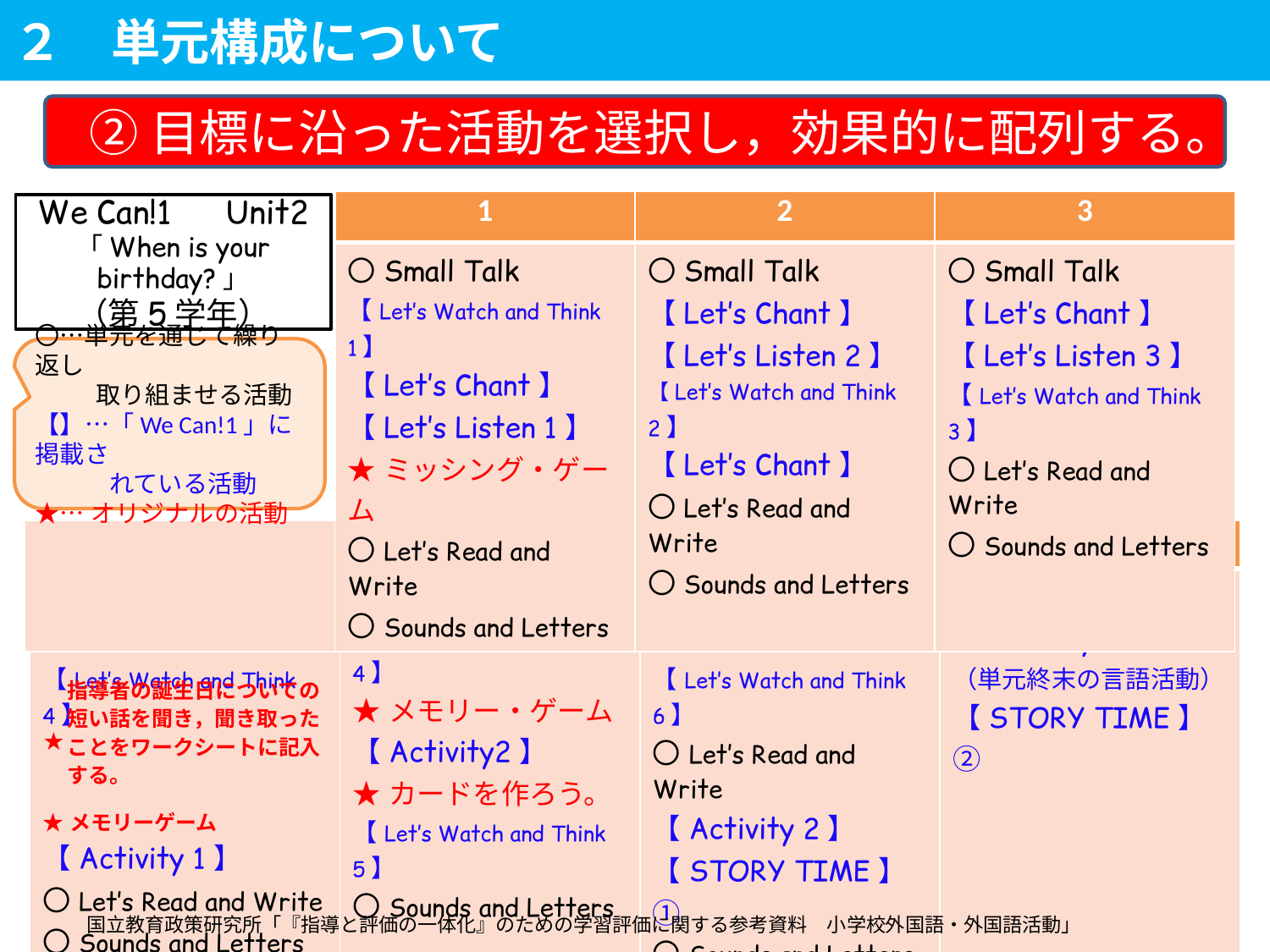

２　単元構成について
②目標に沿った活動を選択し，効果的に配列する。

|  | 1 | 2 | 3 |
| --- | --- | --- | --- |
|  | 〇Small Talk 【Let’s Watch and Think 1】 【Let’s Chant】 【Let’s Listen 1】 ★ミッシング・ゲーム 〇Let’s Read and Write 〇Sounds and Letters | 〇Small Talk 【Let’s Chant】 【Let’s Listen 2】 【Let’s Watch and Think 2】 【Let’s Chant】 〇Let’s Read and Write 〇Sounds and Letters | 〇Small Talk 【Let’s Chant】 【Let’s Listen 3】 【Let’s Watch and Think 3】 〇Let’s Read and Write 〇Sounds and Letters |
We Can!1　 Unit2
「When is your birthday?」
（第5学年）
〇…単元を通じて繰り返し
　　  取り組ませる活動
【】…「We Can!1」に掲載さ
　　　れている活動
★…オリジナルの活動
| 4 | 5 | 6 | 7 |
| --- | --- | --- | --- |
| 【Let’s Chant】 〇Small Talk 【Let’s Watch and Think 4】 ★ ★メモリーゲーム 【Activity 1】 〇Let’s Read and Write 〇Sounds and Letters | 【Let’s Chant】 【Let’s Watch and Think 4】 ★メモリー・ゲーム 【Activity2】 ★カードを作ろう。 【Let’s Watch and Think 5】 〇Sounds and Letters | 〇Small Talk 【Let’s Chant】 【Let’s Watch and Think 6】 〇Let’s Read and Write 【Activity 2】 【STORY TIME】① 〇Sounds and Letters | 【Let’s Chant】 【Activity 2】 （単元終末の言語活動） 【STORY TIME】② |
指導者の誕生日についての短い話を聞き，聞き取ったことをワークシートに記入する。
国立教育政策研究所「『指導と評価の一体化』のための学習評価に関する参考資料　小学校外国語・外国語活動」